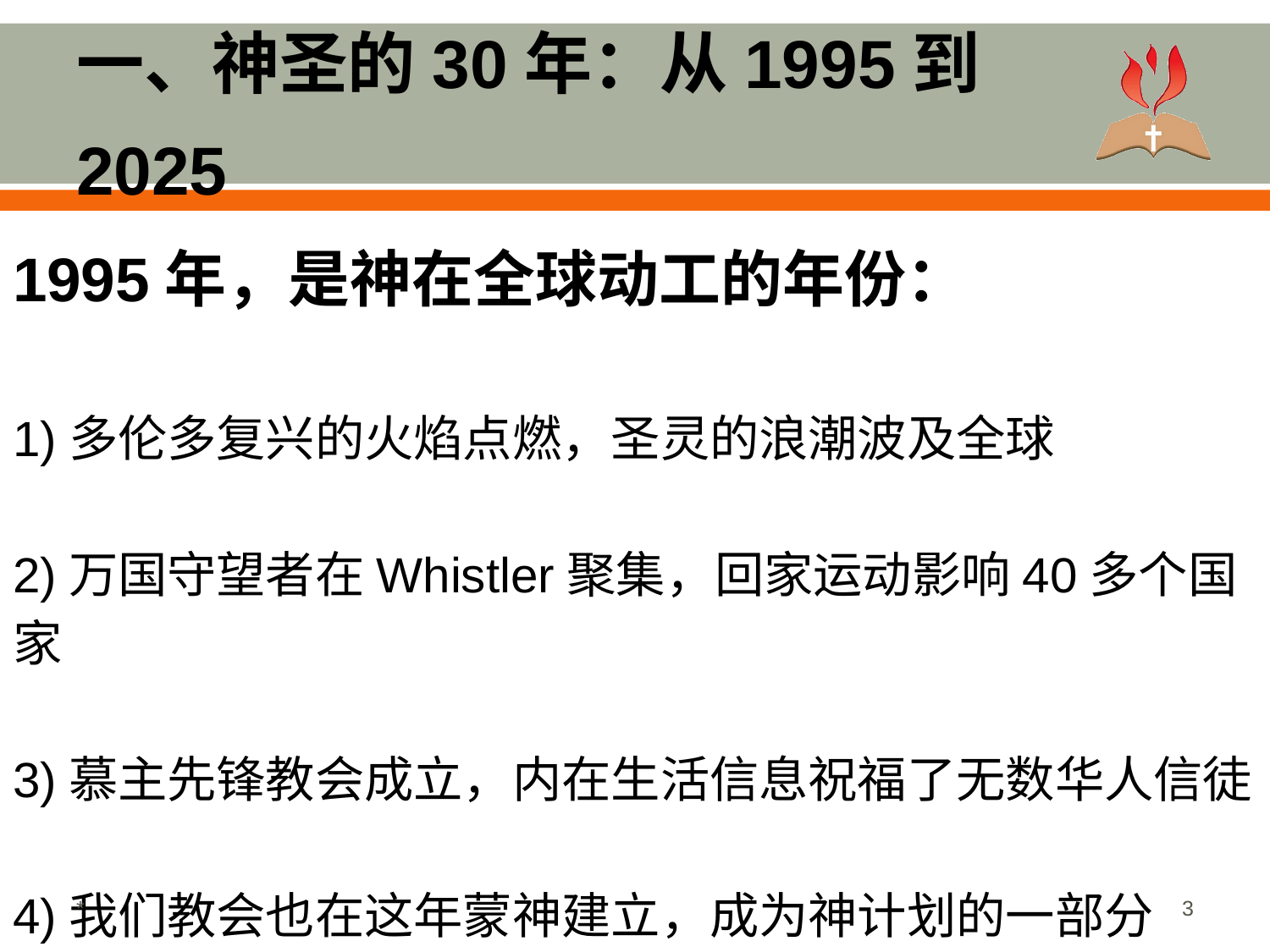

# 一、神圣的30年：从1995到2025
1995年，是神在全球动工的年份：

1)多伦多复兴的火焰点燃，圣灵的浪潮波及全球

2)万国守望者在Whistler聚集，回家运动影响40多个国家

3)慕主先锋教会成立，内在生活信息祝福了无数华人信徒

4)我们教会也在这年蒙神建立，成为神计划的一部分

*
3